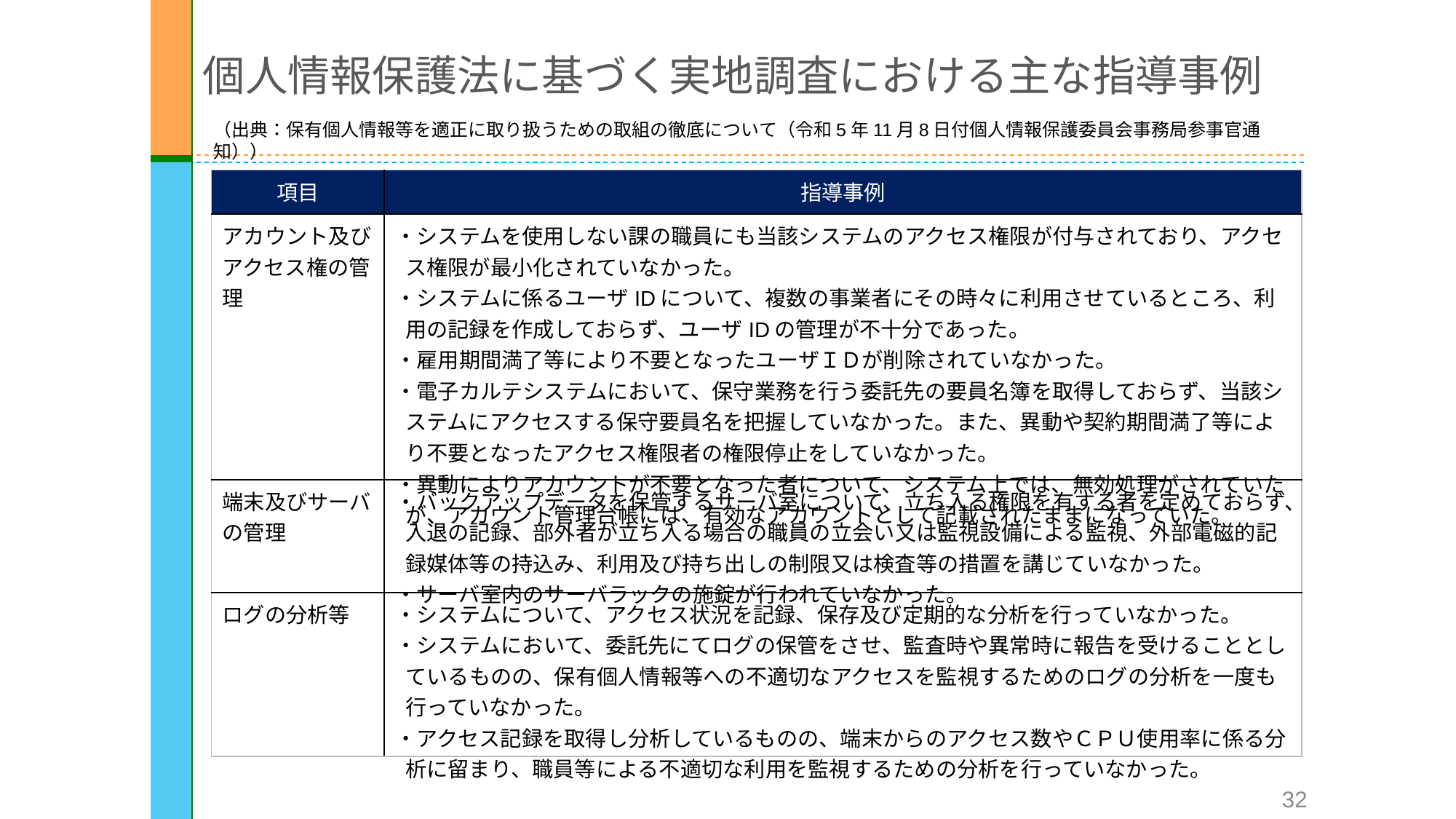

個人情報保護法に基づく実地調査における主な指導事例
（出典：保有個人情報等を適正に取り扱うための取組の徹底について（令和5年11月8日付個人情報保護委員会事務局参事官通知））

| 項目 | 指導事例 |
| --- | --- |
| アカウント及びアクセス権の管理 | ・システムを使用しない課の職員にも当該システムのアクセス権限が付与されており、アクセス権限が最小化されていなかった。 ・システムに係るユーザIDについて、複数の事業者にその時々に利用させているところ、利用の記録を作成しておらず、ユーザIDの管理が不十分であった。 ・雇用期間満了等により不要となったユーザＩＤが削除されていなかった。 ・電子カルテシステムにおいて、保守業務を行う委託先の要員名簿を取得しておらず、当該システムにアクセスする保守要員名を把握していなかった。また、異動や契約期間満了等により不要となったアクセス権限者の権限停止をしていなかった。 ・異動によりアカウントが不要となった者について、システム上では、無効処理がされていたが、アカウント管理台帳には、有効なアカウントとして記載されたままになっていた。 |
| 端末及びサーバの管理 | ・バックアップデータを保管するサーバ室について、立ち入る権限を有する者を定めておらず、入退の記録、部外者が立ち入る場合の職員の立会い又は監視設備による監視、外部電磁的記録媒体等の持込み、利用及び持ち出しの制限又は検査等の措置を講じていなかった。 ・サーバ室内のサーバラックの施錠が行われていなかった。 |
| ログの分析等 | ・システムについて、アクセス状況を記録、保存及び定期的な分析を行っていなかった。 ・システムにおいて、委託先にてログの保管をさせ、監査時や異常時に報告を受けることとしているものの、保有個人情報等への不適切なアクセスを監視するためのログの分析を一度も行っていなかった。 ・アクセス記録を取得し分析しているものの、端末からのアクセス数やＣＰＵ使用率に係る分析に留まり、職員等による不適切な利用を監視するための分析を行っていなかった。 |
32